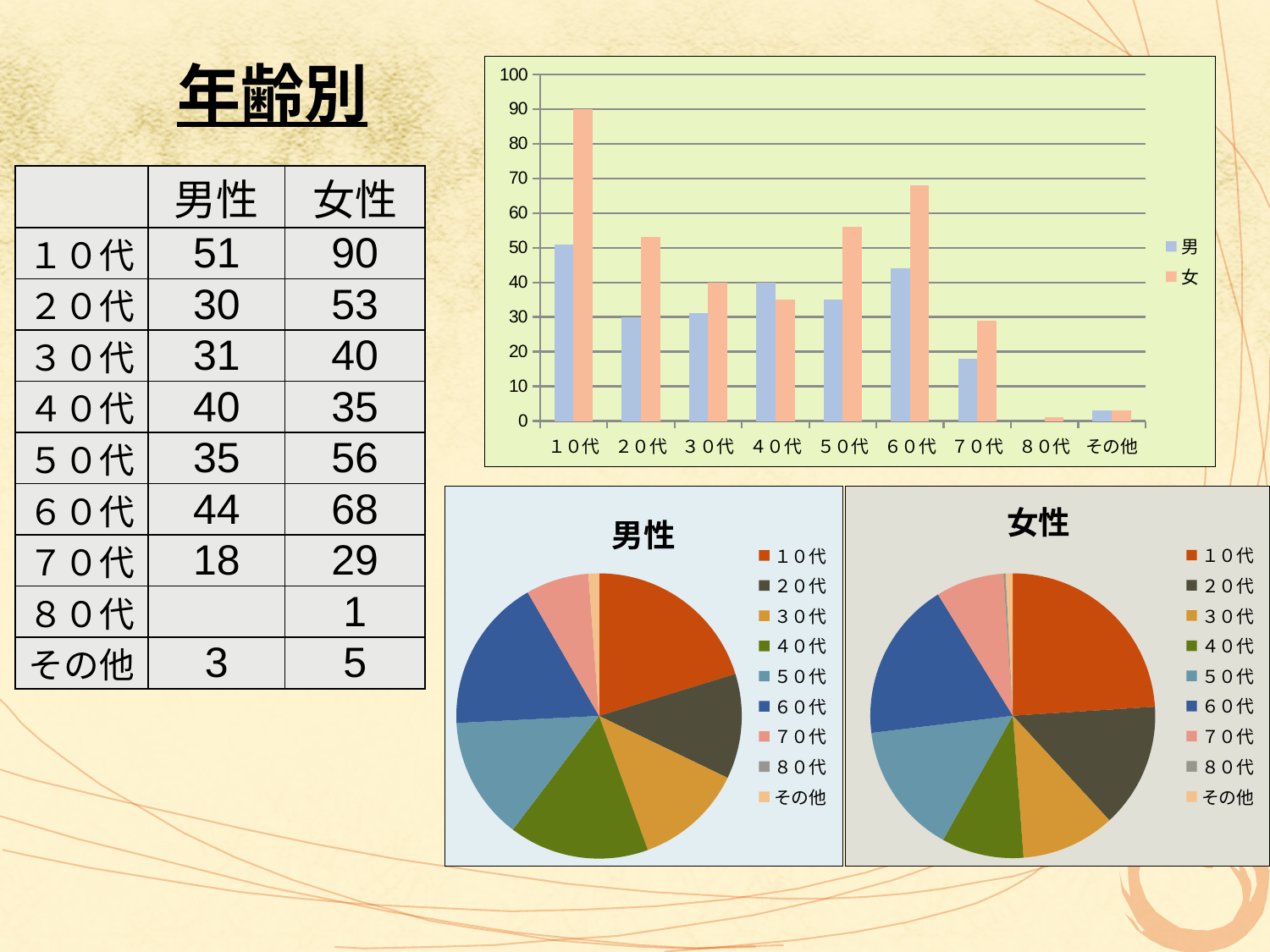

# 年齢別

### Chart

| Category | 男 | 女 |
|---|---|---|
| １０代 | 51.0 | 90.0 |
| ２０代 | 30.0 | 53.0 |
| ３０代 | 31.0 | 40.0 |
| ４０代 | 40.0 | 35.0 |
| ５０代 | 35.0 | 56.0 |
| ６０代 | 44.0 | 68.0 |
| ７０代 | 18.0 | 29.0 |
| ８０代 | None | 1.0 |
| その他 | 3.0 | 3.0 |
|  | 男性 | 女性 |
| --- | --- | --- |
| １０代 | 51 | 90 |
| ２０代 | 30 | 53 |
| ３０代 | 31 | 40 |
| ４０代 | 40 | 35 |
| ５０代 | 35 | 56 |
| ６０代 | 44 | 68 |
| ７０代 | 18 | 29 |
| ８０代 |  | 1 |
| その他 | 3 | 5 |

### Chart: 男性

| Category | 男 |
|---|---|
| １０代 | 51.0 |
| ２０代 | 30.0 |
| ３０代 | 31.0 |
| ４０代 | 40.0 |
| ５０代 | 35.0 |
| ６０代 | 44.0 |
| ７０代 | 18.0 |
| ８０代 | None |
| その他 | 3.0 |

[unsupported chart]